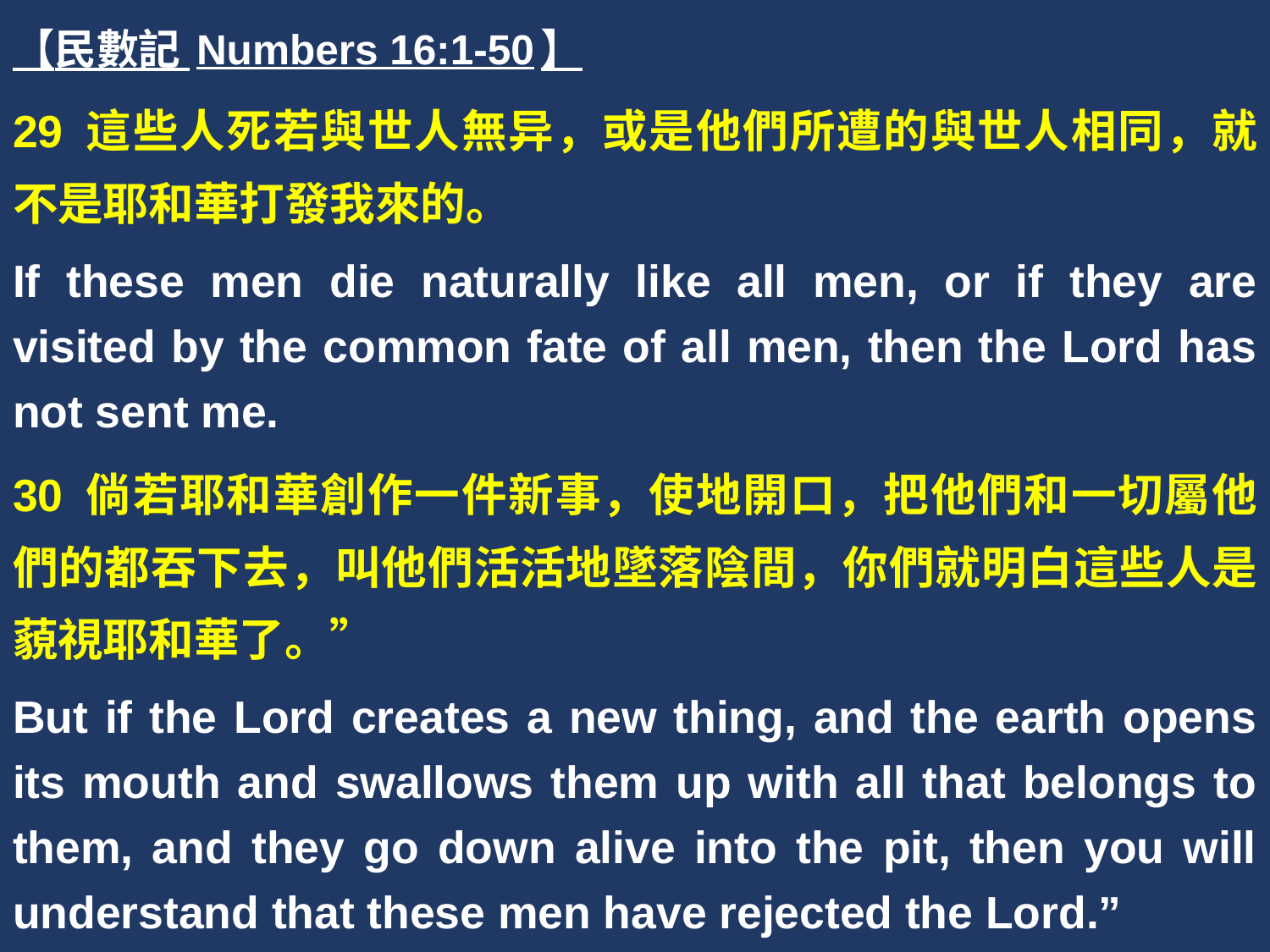

【民數記 Numbers 16:1-50】
29 這些人死若與世人無异，或是他們所遭的與世人相同，就不是耶和華打發我來的。
If these men die naturally like all men, or if they are visited by the common fate of all men, then the Lord has not sent me.
30 倘若耶和華創作一件新事，使地開口，把他們和一切屬他們的都吞下去，叫他們活活地墜落陰間，你們就明白這些人是藐視耶和華了。”
But if the Lord creates a new thing, and the earth opens its mouth and swallows them up with all that belongs to them, and they go down alive into the pit, then you will understand that these men have rejected the Lord.”